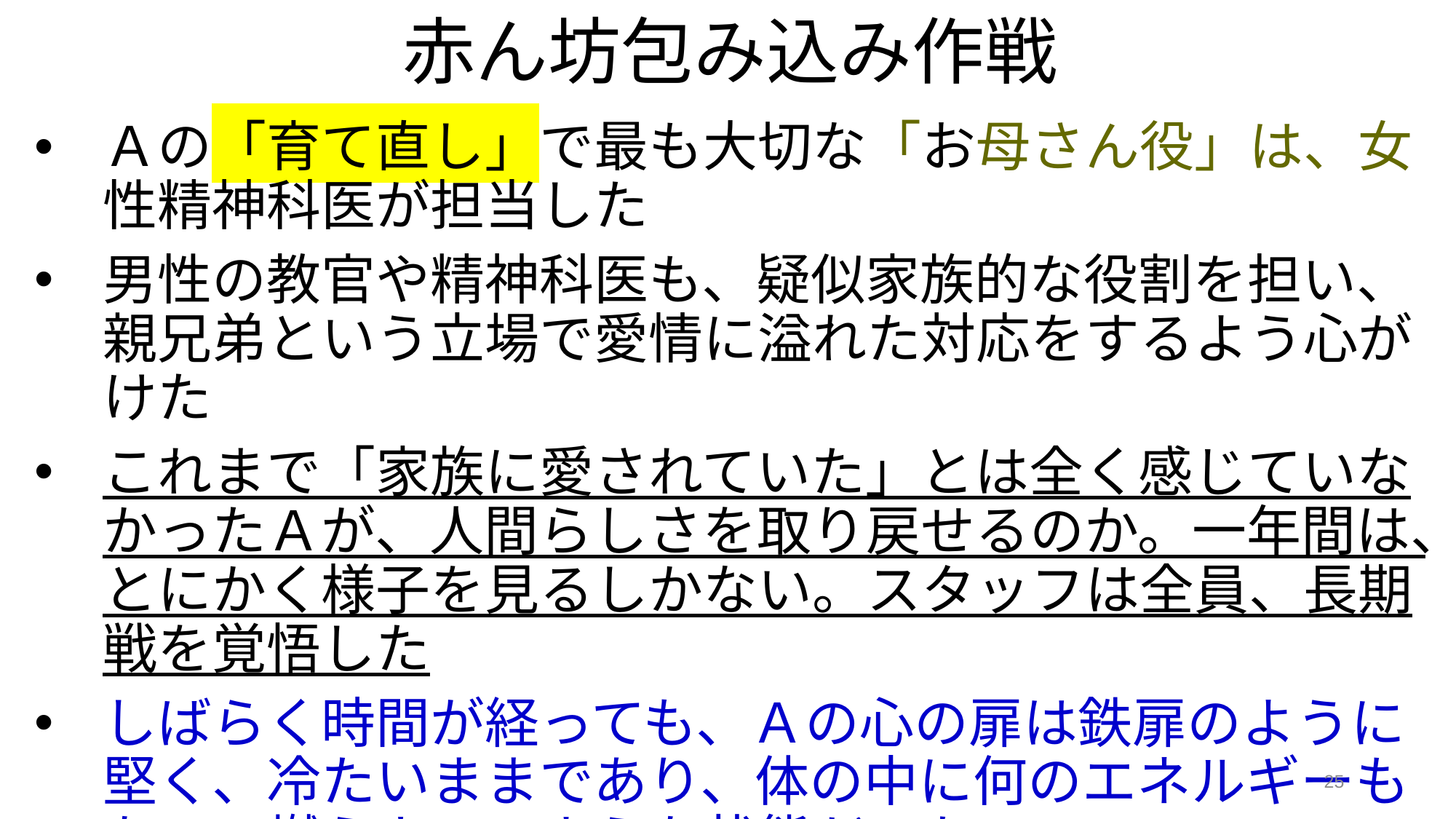

# 赤ん坊包み込み作戦
Ａの「育て直し」で最も大切な「お母さん役」は、女性精神科医が担当した
男性の教官や精神科医も、疑似家族的な役割を担い、親兄弟という立場で愛情に溢れた対応をするよう心がけた
これまで「家族に愛されていた」とは全く感じていなかったＡが、人間らしさを取り戻せるのか。一年間は、とにかく様子を見るしかない。スタッフは全員、長期戦を覚悟した
しばらく時間が経っても、Ａの心の扉は鉄扉のように堅く、冷たいままであり、体の中に何のエネルギーもない、燃えカスのような状態だった
25